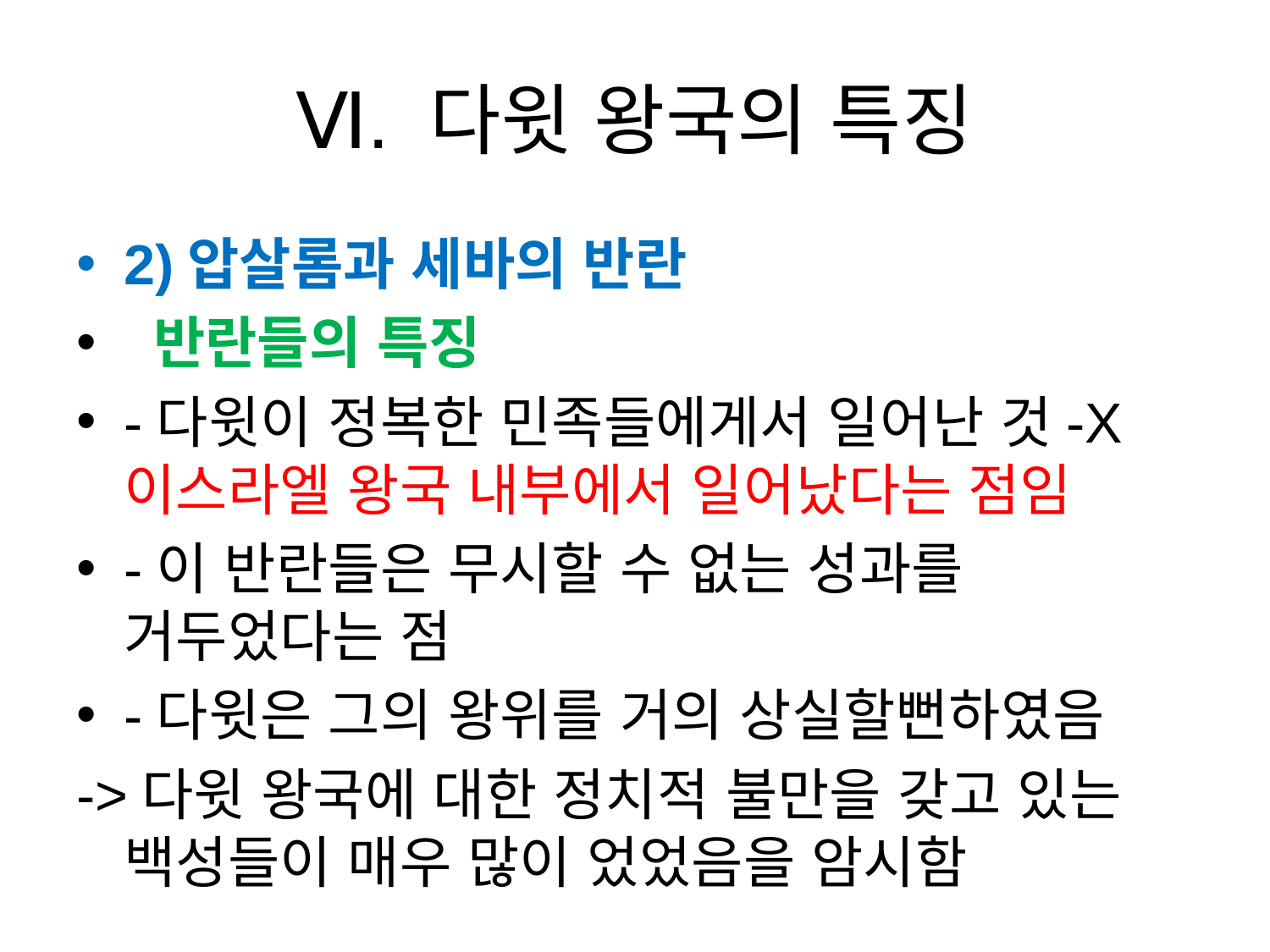

# Ⅵ. 다윗 왕국의 특징
2)압살롬과 세바의 반란
 반란들의 특징
-다윗이 정복한 민족들에게서 일어난 것-X 이스라엘 왕국 내부에서 일어났다는 점임
-이 반란들은 무시할 수 없는 성과를 거두었다는 점
-다윗은 그의 왕위를 거의 상실할뻔하였음
->다윗 왕국에 대한 정치적 불만을 갖고 있는 백성들이 매우 많이 었었음을 암시함